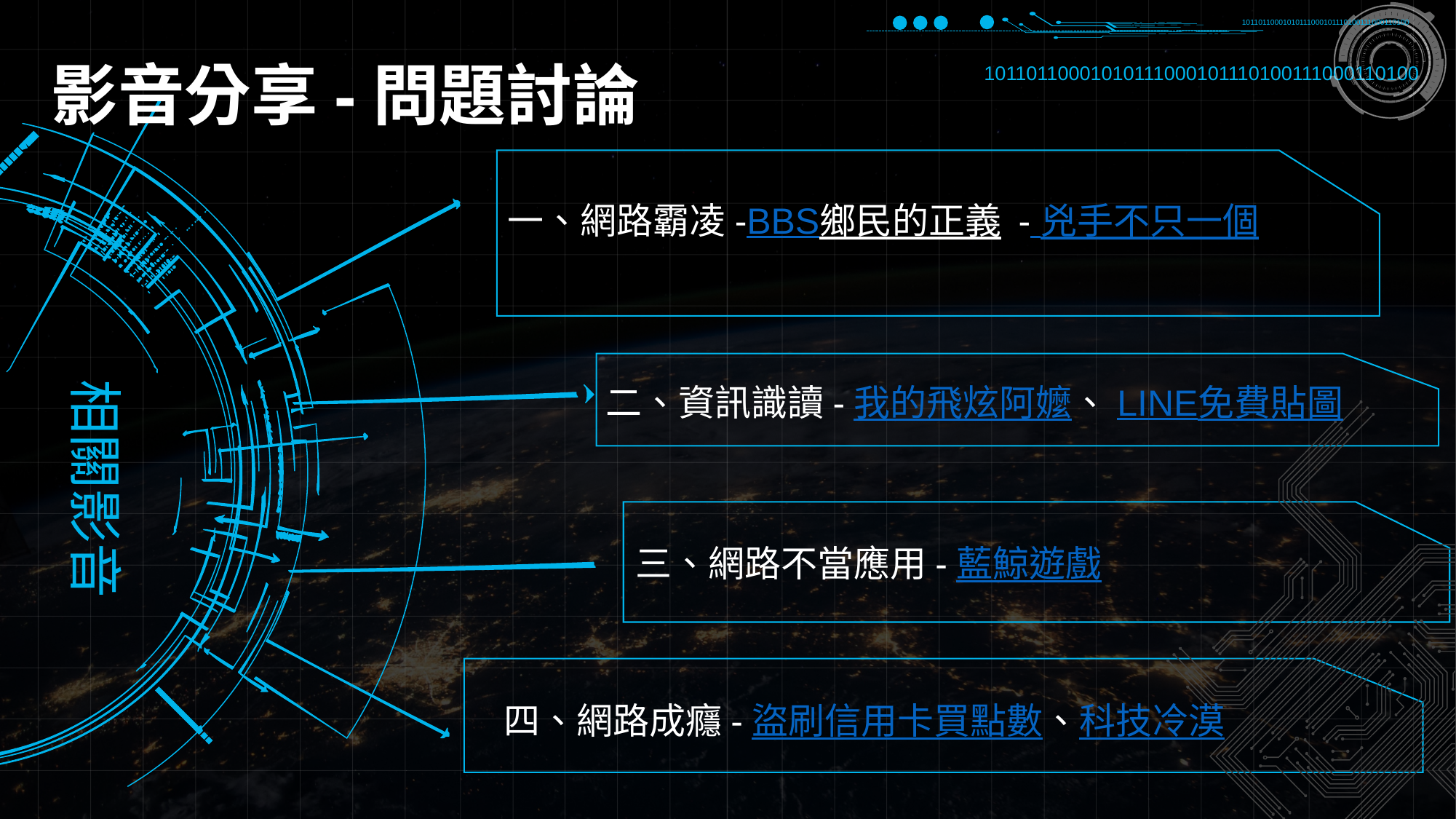

10110110001010111000101110100111000110100
影音分享-問題討論
10110110001010111000101110100111000110100

一、網路霸凌-BBS鄉民的正義 - 兇手不只一個

相關影音
二、資訊識讀-我的飛炫阿嬤、LINE免費貼圖

三、網路不當應用-藍鯨遊戲

四、網路成癮-盜刷信用卡買點數、科技冷漠